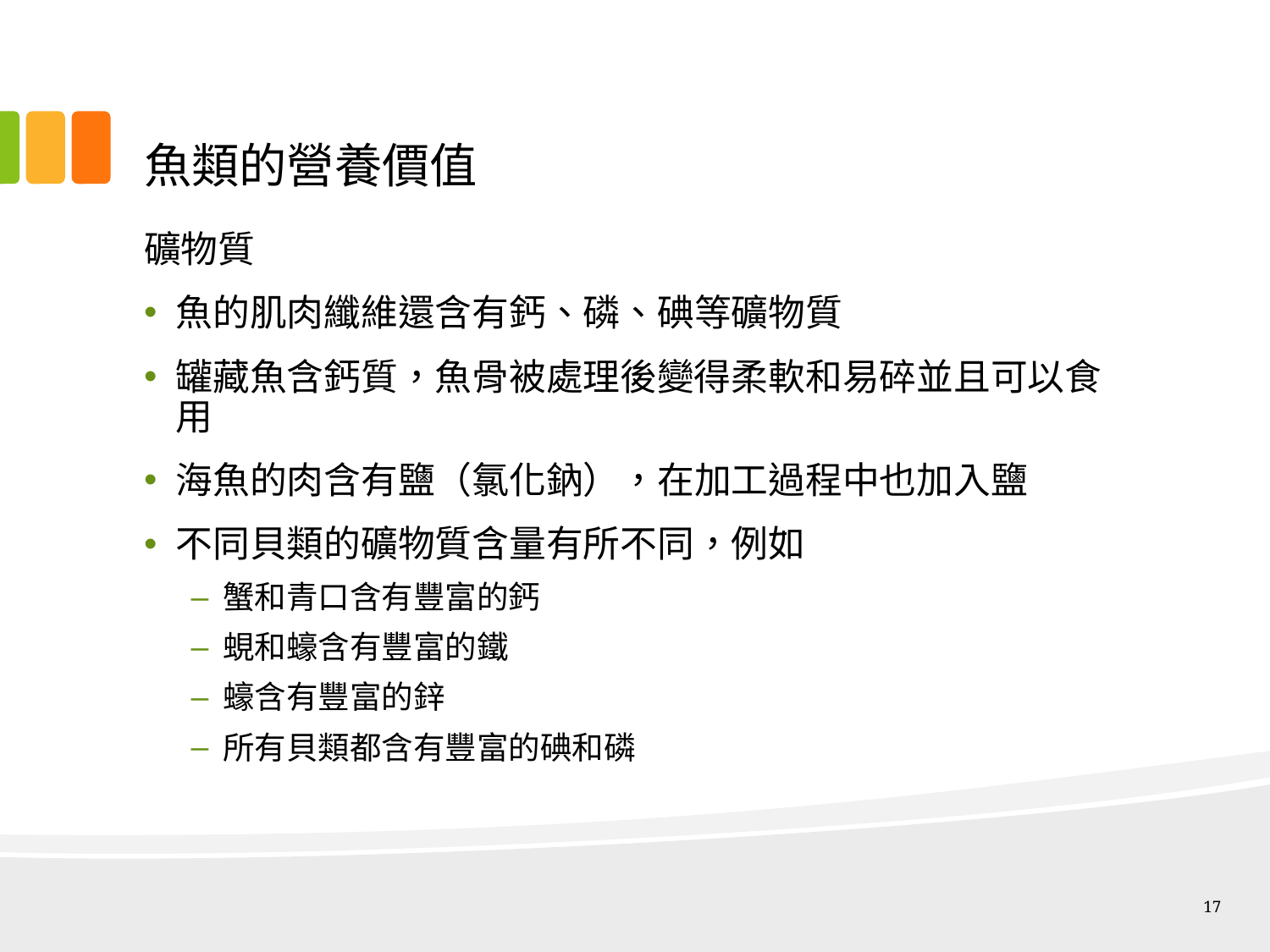

# 魚類的營養價值
礦物質
魚的肌肉纖維還含有鈣、磷、碘等礦物質
罐藏魚含鈣質，魚骨被處理後變得柔軟和易碎並且可以食用
海魚的肉含有鹽（氯化鈉），在加工過程中也加入鹽
不同貝類的礦物質含量有所不同，例如
蟹和青口含有豐富的鈣
蜆和蠔含有豐富的鐵
蠔含有豐富的鋅
所有貝類都含有豐富的碘和磷

17